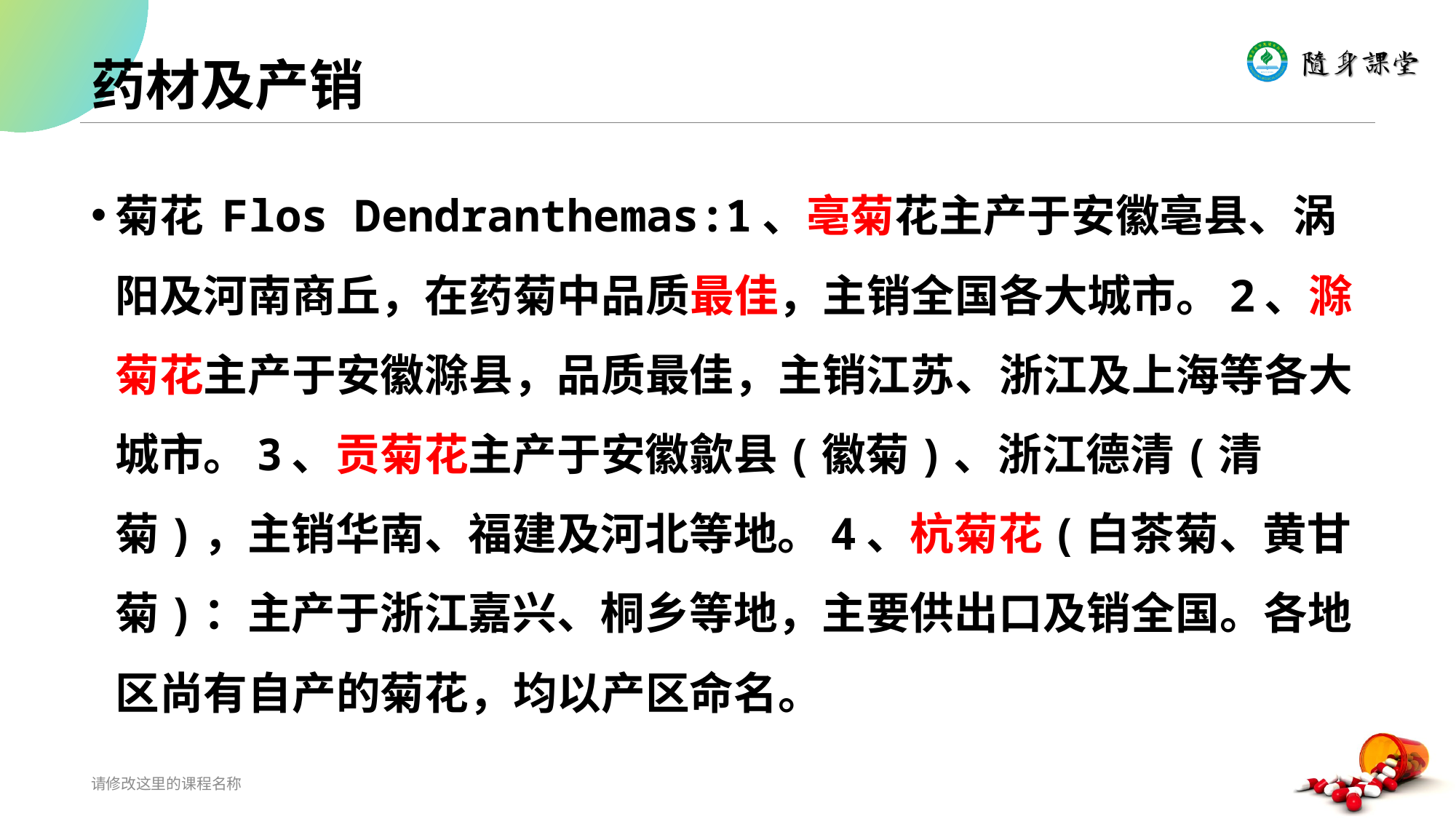

# 药材及产销
菊花 Flos Dendranthemas:1、亳菊花主产于安徽亳县、涡阳及河南商丘，在药菊中品质最佳，主销全国各大城市。2、滁菊花主产于安徽滁县，品质最佳，主销江苏、浙江及上海等各大城市。3、贡菊花主产于安徽歙县(徽菊)、浙江德清(清菊)，主销华南、福建及河北等地。4、杭菊花(白茶菊、黄甘菊)：主产于浙江嘉兴、桐乡等地，主要供出口及销全国。各地区尚有自产的菊花，均以产区命名。

请修改这里的课程名称
10